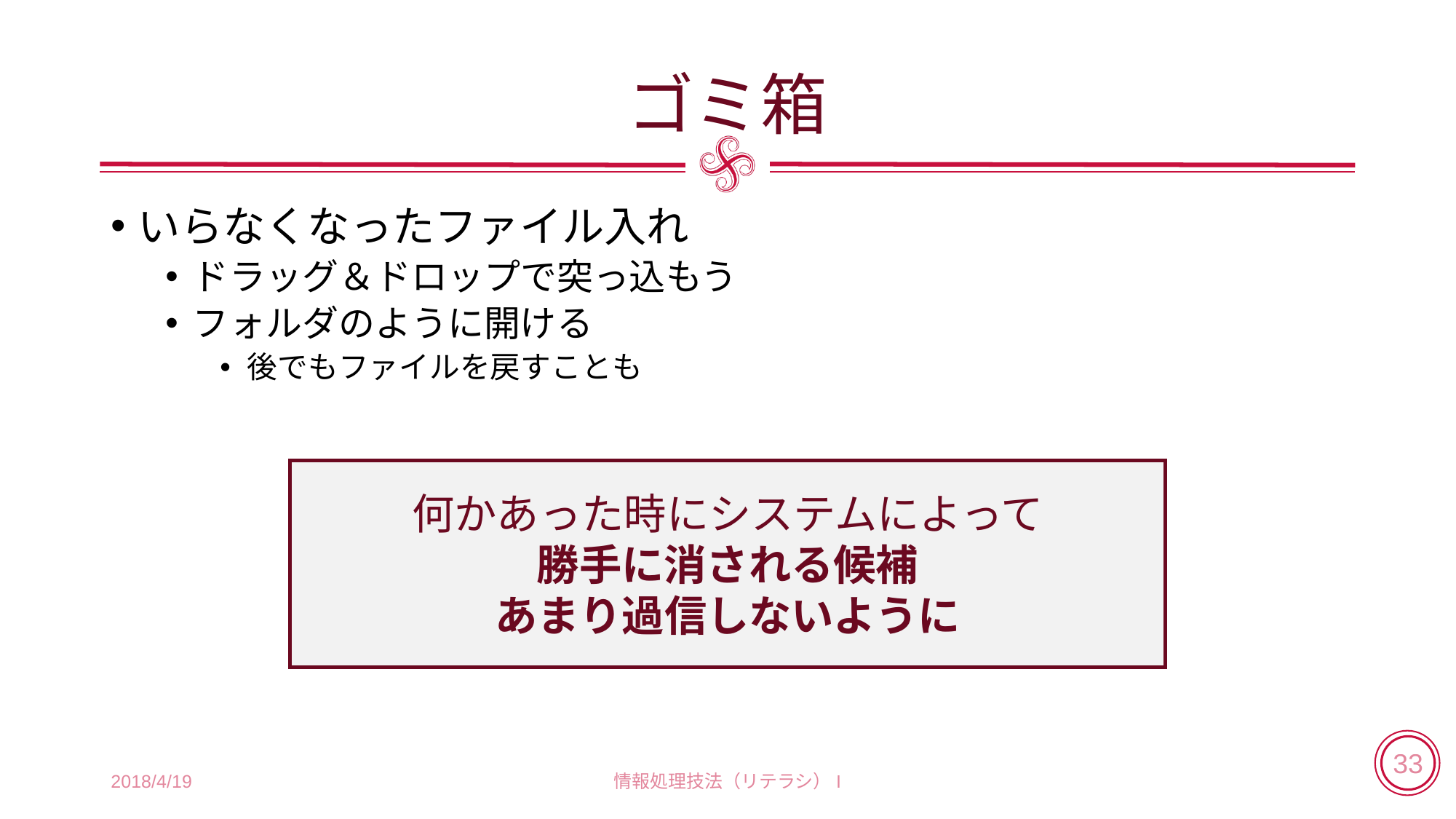

# ゴミ箱
いらなくなったファイル入れ
ドラッグ＆ドロップで突っ込もう
フォルダのように開ける
後でもファイルを戻すことも

何かあった時にシステムによって
勝手に消される候補
あまり過信しないように
2018/4/19
情報処理技法（リテラシ）I